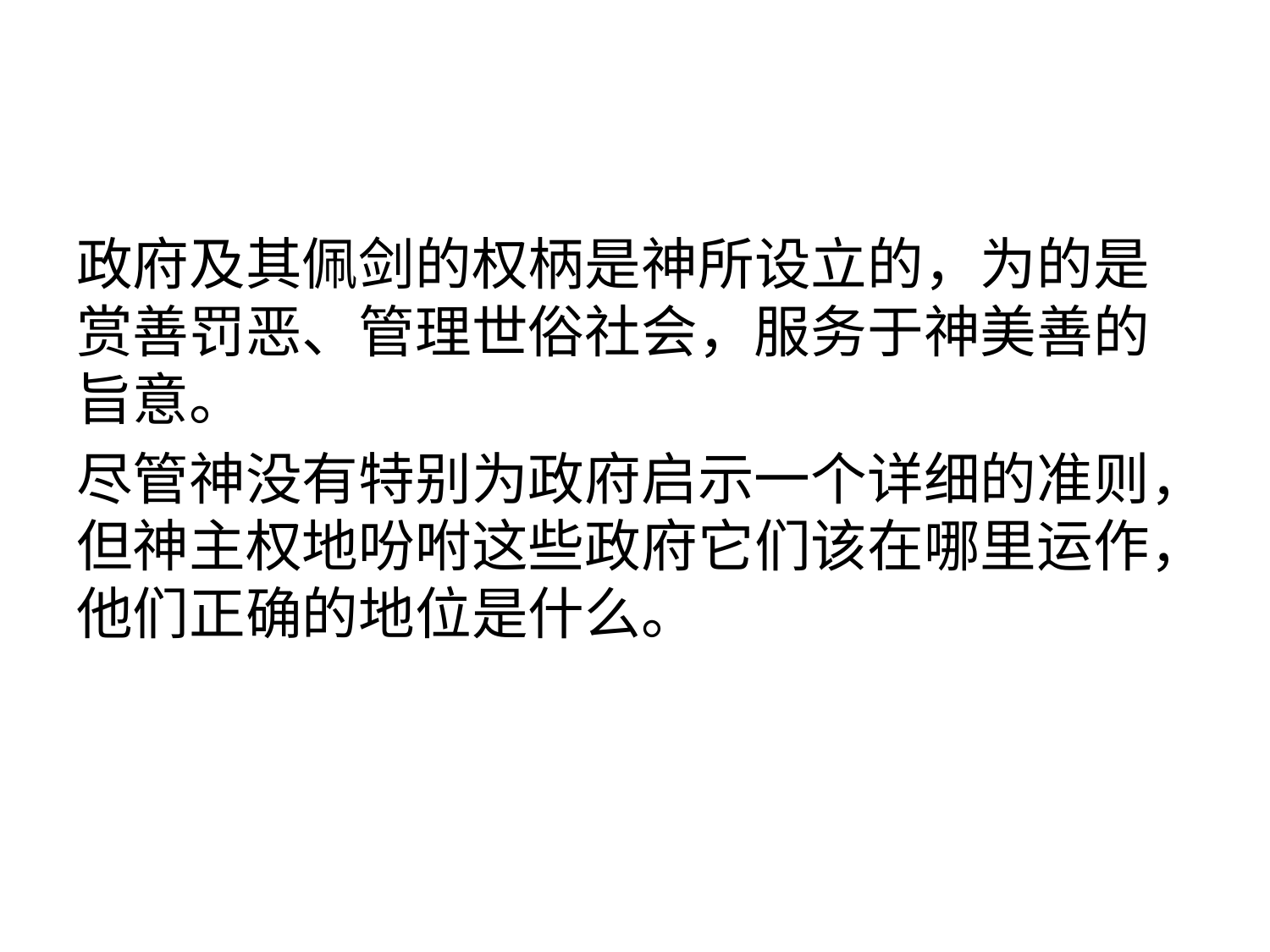

#
政府及其佩剑的权柄是神所设立的，为的是赏善罚恶、管理世俗社会，服务于神美善的旨意。
尽管神没有特别为政府启示一个详细的准则，但神主权地吩咐这些政府它们该在哪里运作，他们正确的地位是什么。